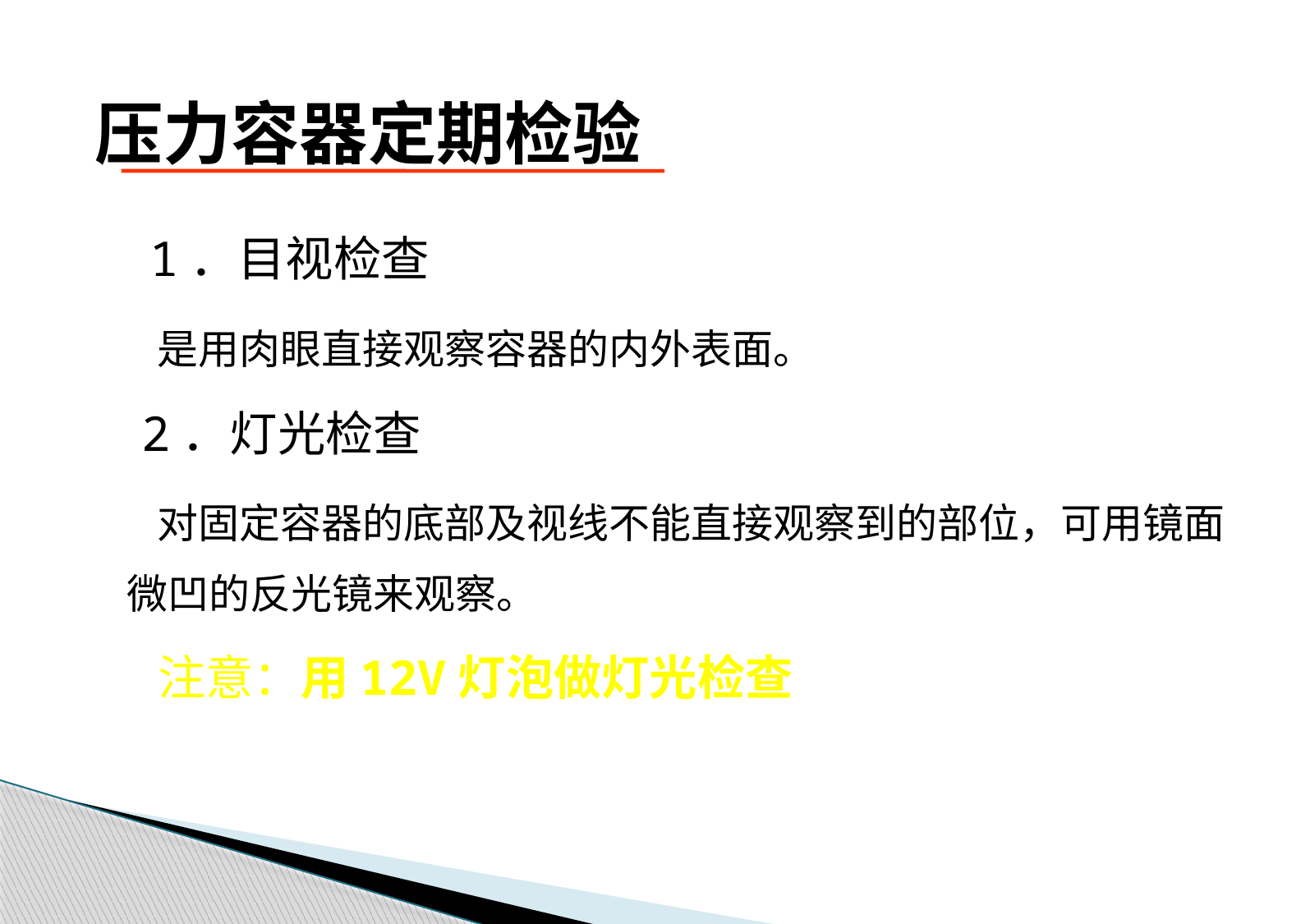

# 压力容器定期检验

  1．目视检查
     是用肉眼直接观察容器的内外表面。
  2．灯光检查
     对固定容器的底部及视线不能直接观察到的部位，可用镜面微凹的反光镜来观察。
      注意：用12V灯泡做灯光检查